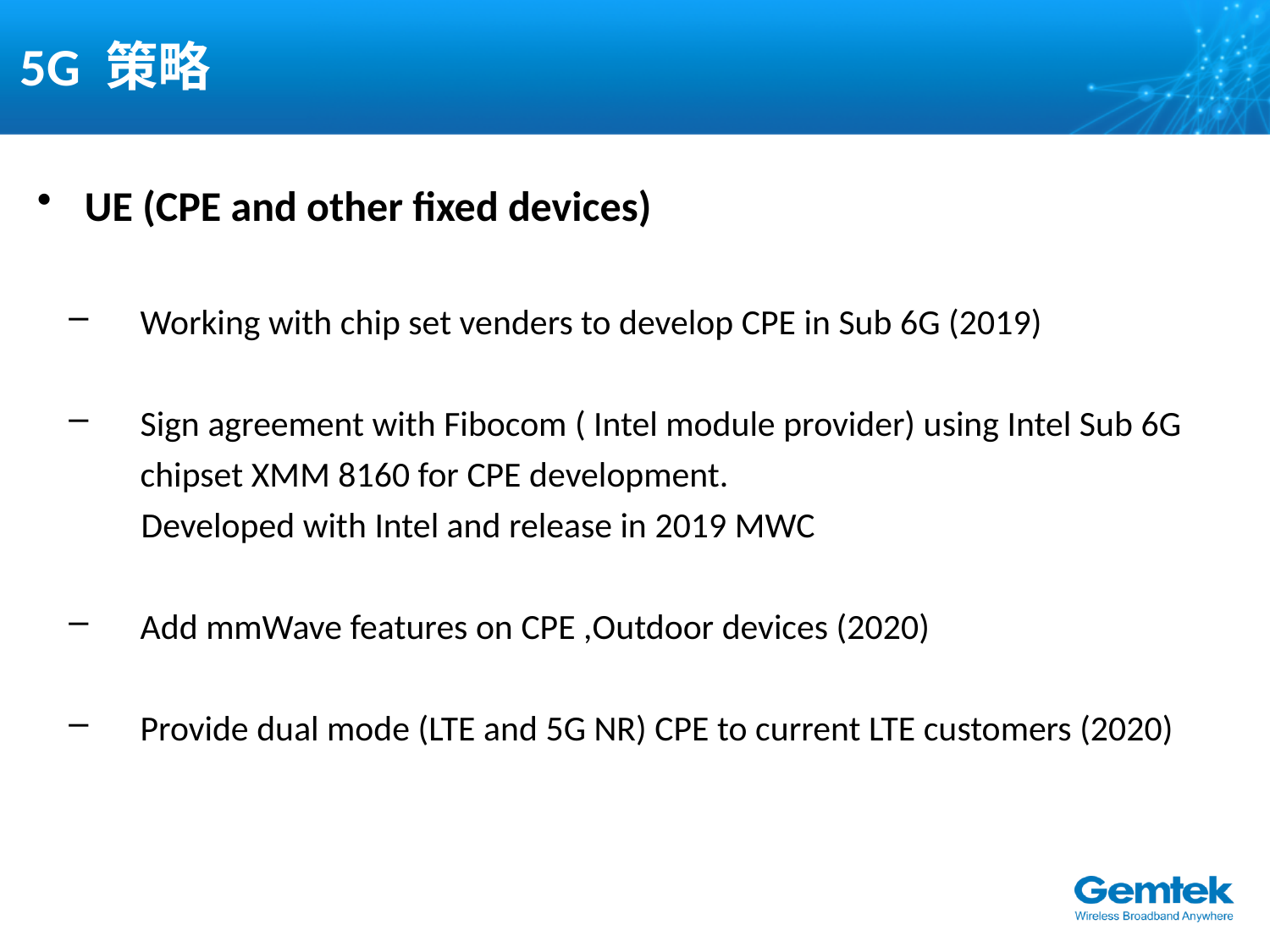

# 5G 策略
UE (CPE and other fixed devices)

Working with chip set venders to develop CPE in Sub 6G (2019)

Sign agreement with Fibocom ( Intel module provider) using Intel Sub 6G chipset XMM 8160 for CPE development.
         Developed with Intel and release in 2019 MWC

Add mmWave features on CPE ,Outdoor devices (2020)

Provide dual mode (LTE and 5G NR) CPE to current LTE customers (2020)

16